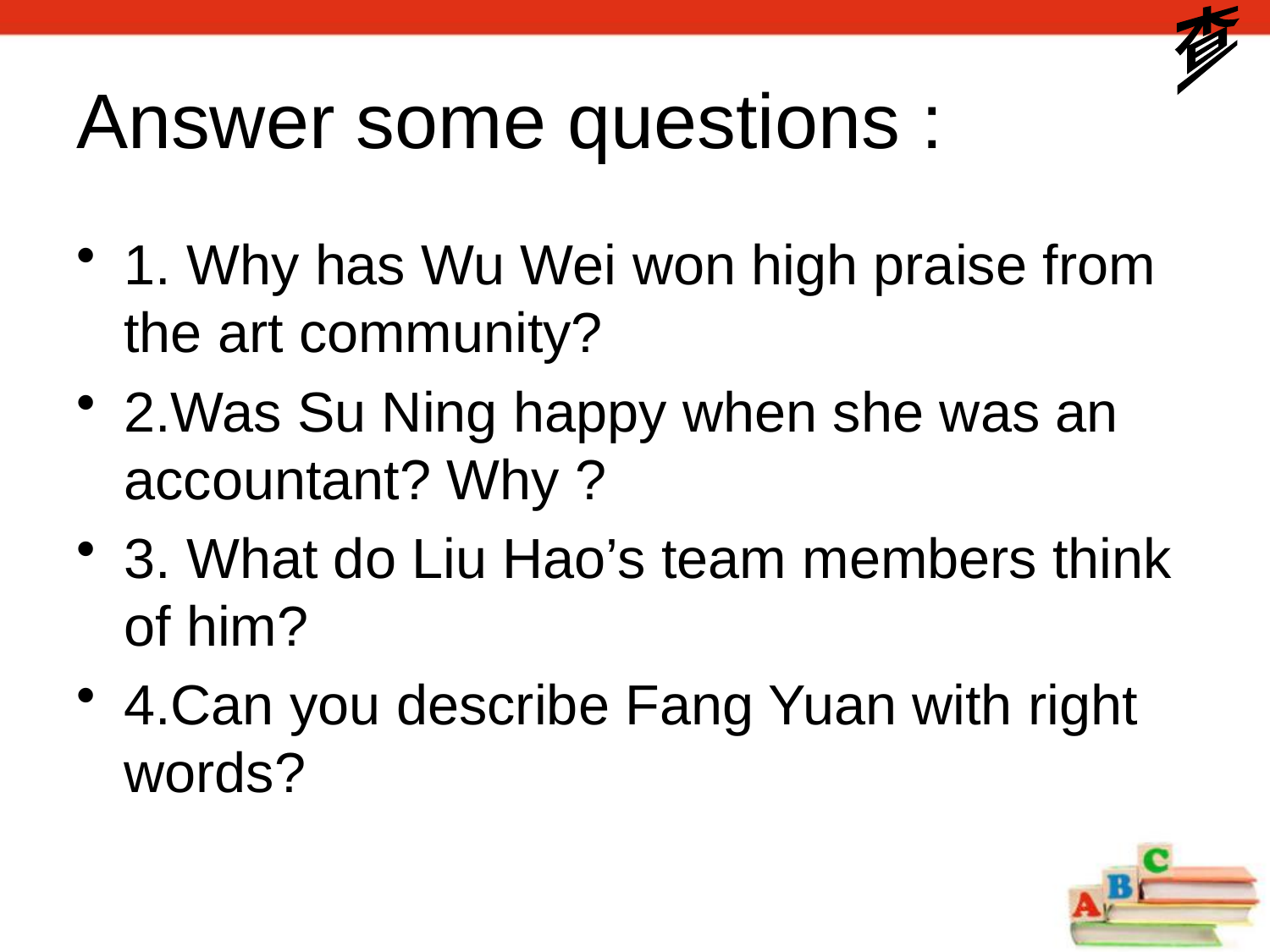

Answer some questions :
1. Why has Wu Wei won high praise from the art community?
2.Was Su Ning happy when she was an accountant? Why ?
3. What do Liu Hao’s team members think of him?
4.Can you describe Fang Yuan with right words?
查